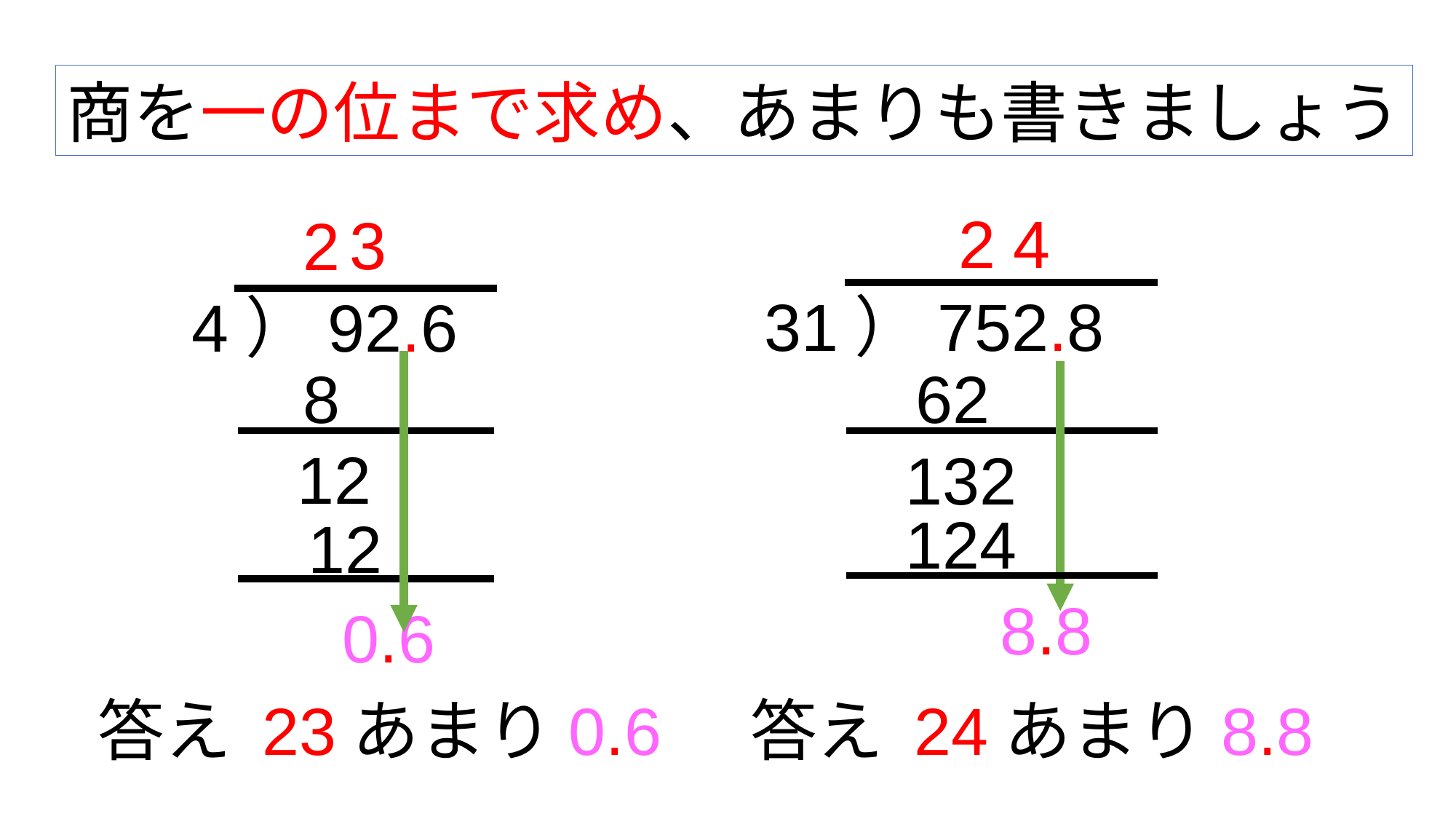

商を一の位まで求め、あまりも書きましょう
2
4
3
2
31）752.8
4）92.6
8
62
12
132
124
12
8.8
0.6
答え 23あまり0.6
答え 24あまり8.8